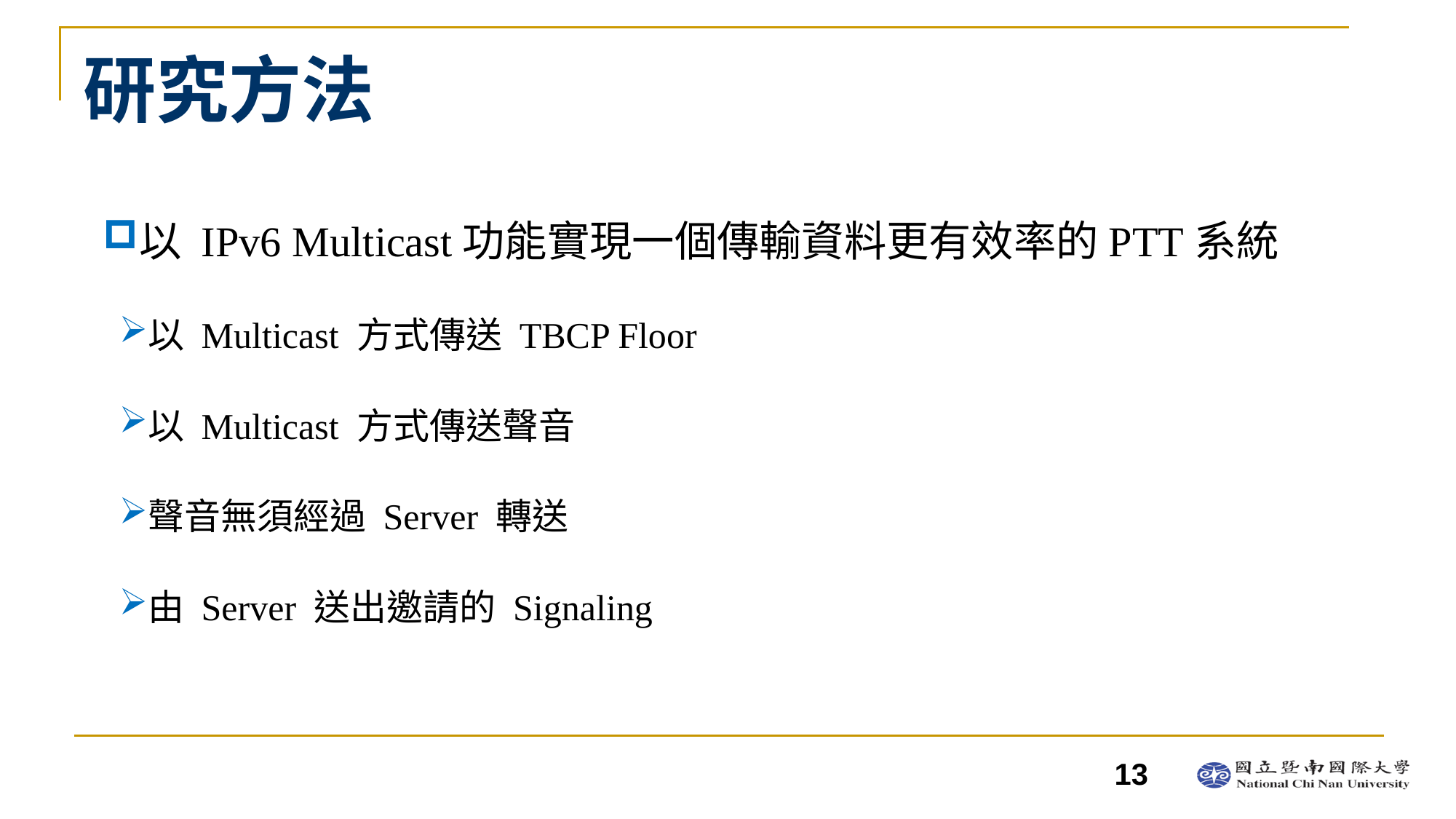

# 研究方法
以 IPv6 Multicast功能實現一個傳輸資料更有效率的PTT系統
以 Multicast 方式傳送 TBCP Floor
以 Multicast 方式傳送聲音
聲音無須經過 Server 轉送
由 Server 送出邀請的 Signaling